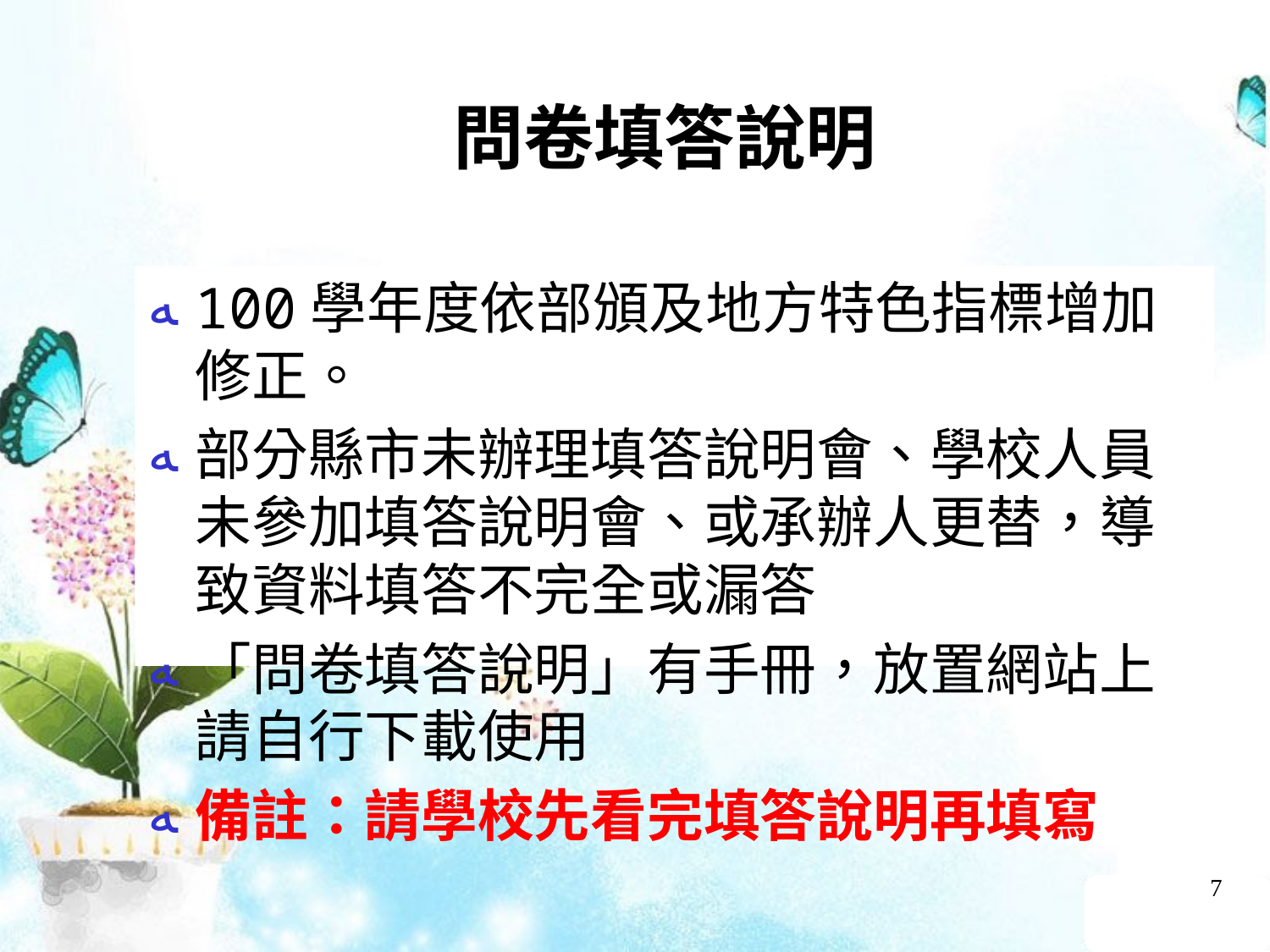

# 問卷填答說明
100學年度依部頒及地方特色指標增加修正。
部分縣市未辦理填答說明會、學校人員未參加填答說明會、或承辦人更替，導致資料填答不完全或漏答
「問卷填答說明」有手冊，放置網站上請自行下載使用
備註：請學校先看完填答說明再填寫

7